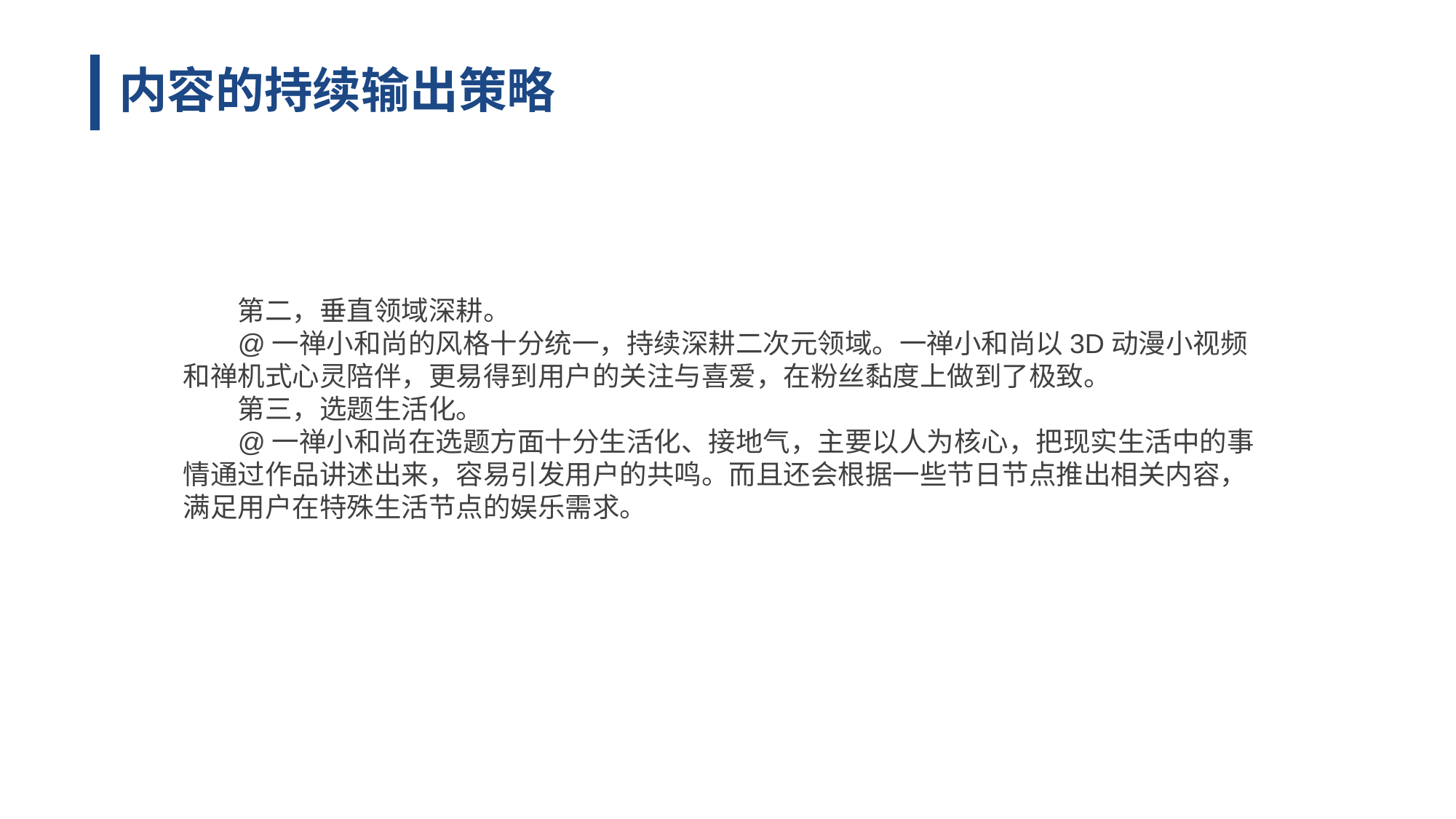

内容的持续输出策略
第二，垂直领域深耕。
@一禅小和尚的风格十分统一，持续深耕二次元领域。一禅小和尚以3D动漫小视频和禅机式心灵陪伴，更易得到用户的关注与喜爱，在粉丝黏度上做到了极致。
第三，选题生活化。
@一禅小和尚在选题方面十分生活化、接地气，主要以人为核心，把现实生活中的事情通过作品讲述出来，容易引发用户的共鸣。而且还会根据一些节日节点推出相关内容，满足用户在特殊生活节点的娱乐需求。